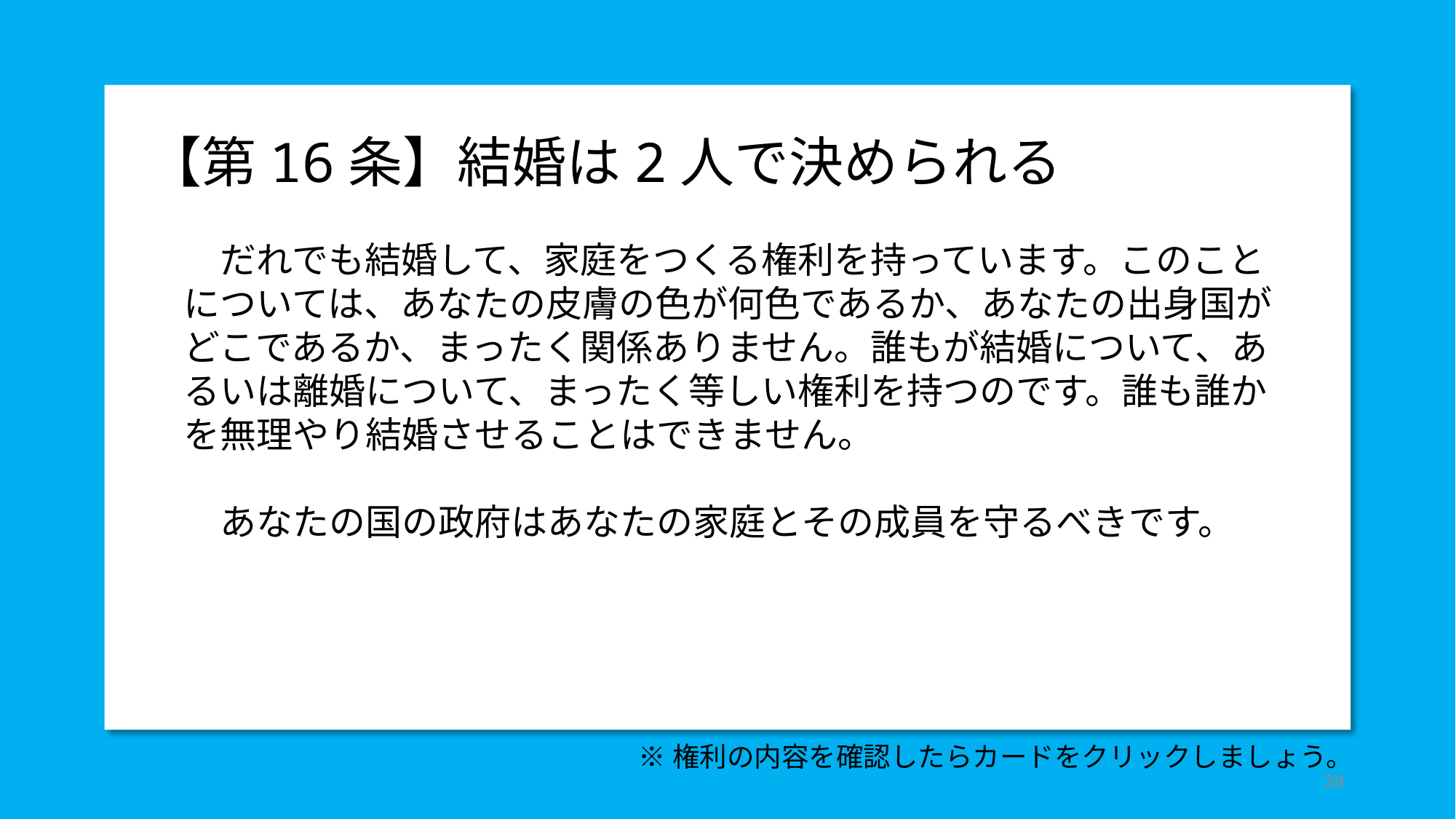

【第16条】結婚は2人で決められる

　　だれでも結婚して、家庭をつくる権利を持っています。このこと
　については、あなたの皮膚の色が何色であるか、あなたの出身国が
　どこであるか、まったく関係ありません。誰もが結婚について、あ
　るいは離婚について、まったく等しい権利を持つのです。誰も誰か
　を無理やり結婚させることはできません。

　　あなたの国の政府はあなたの家庭とその成員を守るべきです。
※権利の内容を確認したらカードをクリックしましょう。
39